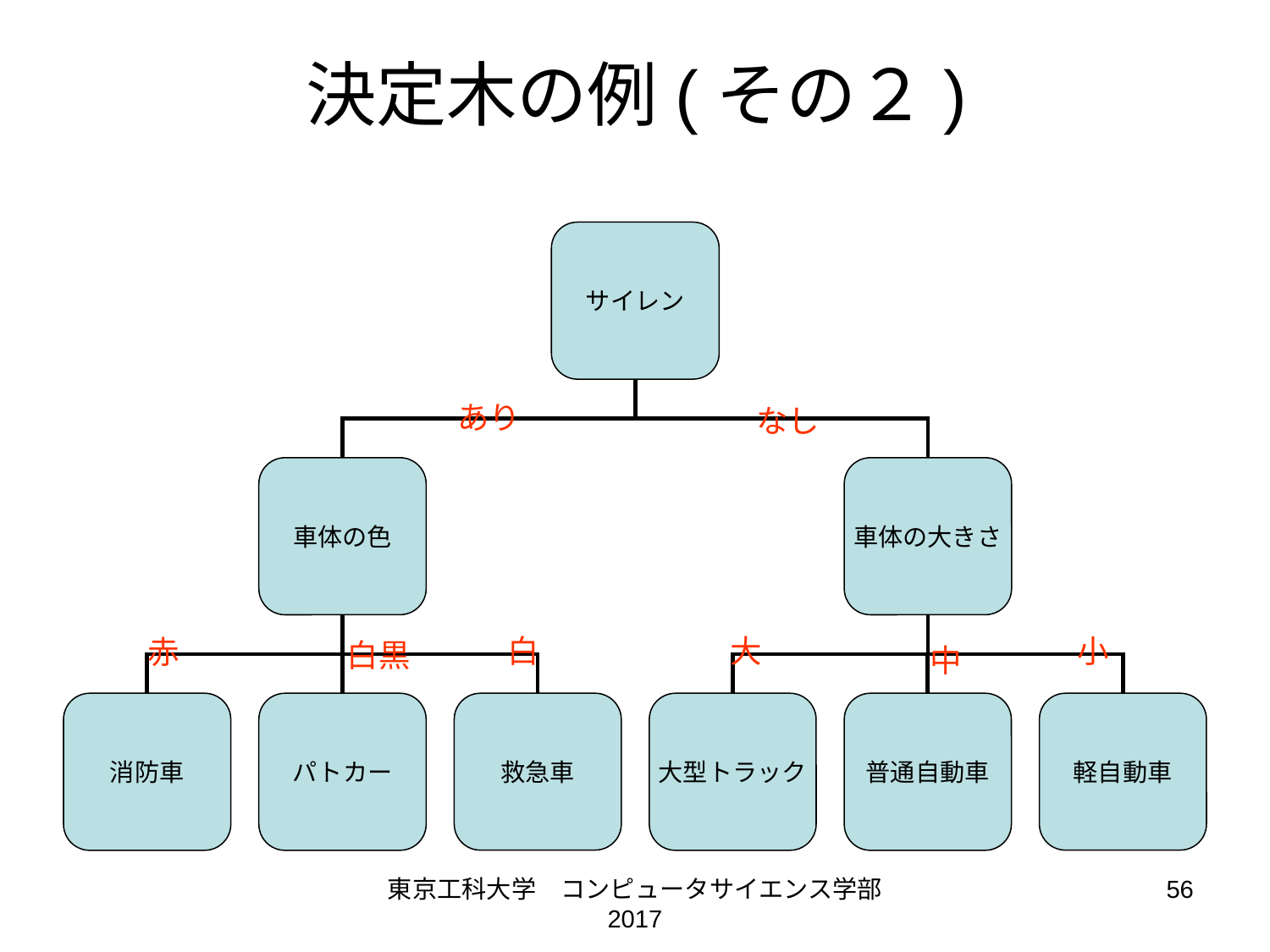

# 決定木の例(その２)
サイレン
あり
なし
車体の色
車体の大きさ
白
大
小
赤
白黒
中
消防車
パトカー
救急車
大型トラック
普通自動車
軽自動車
東京工科大学　コンピュータサイエンス学部 2017
56